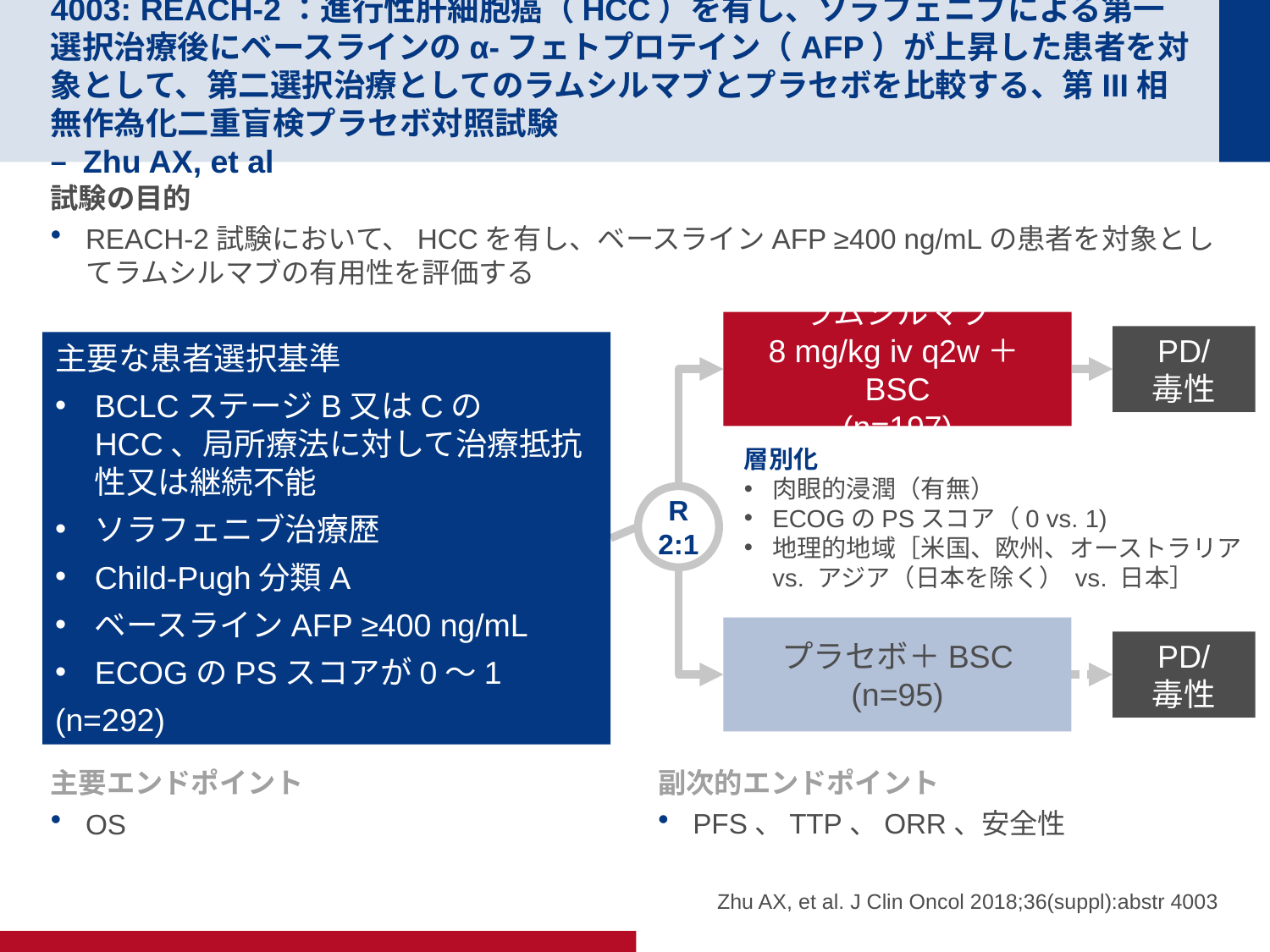

# 4003: REACH-2：進行性肝細胞癌（HCC）を有し、ソラフェニブによる第一選択治療後にベースラインのα-フェトプロテイン（AFP）が上昇した患者を対象として、第二選択治療としてのラムシルマブとプラセボを比較する、第III相無作為化二重盲検プラセボ対照試験 – Zhu AX, et al
試験の目的
REACH-2試験において、HCCを有し、ベースラインAFP ≥400 ng/mLの患者を対象としてラムシルマブの有用性を評価する
ラムシルマブ
8 mg/kg iv q2w＋BSC
(n=197)
PD/
毒性
主要な患者選択基準
BCLCステージB又はCのHCC、局所療法に対して治療抵抗性又は継続不能
ソラフェニブ治療歴
Child-Pugh分類A
ベースラインAFP ≥400 ng/mL
ECOGのPSスコアが0～1
(n=292)
層別化
肉眼的浸潤（有無）
ECOGのPSスコア（0 vs. 1)
地理的地域［米国、欧州、オーストラリア vs. アジア（日本を除く） vs. 日本］
R
2:1
プラセボ＋BSC
(n=95)
PD/
毒性
主要エンドポイント
OS

副次的エンドポイント
PFS、TTP、ORR、安全性
Zhu AX, et al. J Clin Oncol 2018;36(suppl):abstr 4003